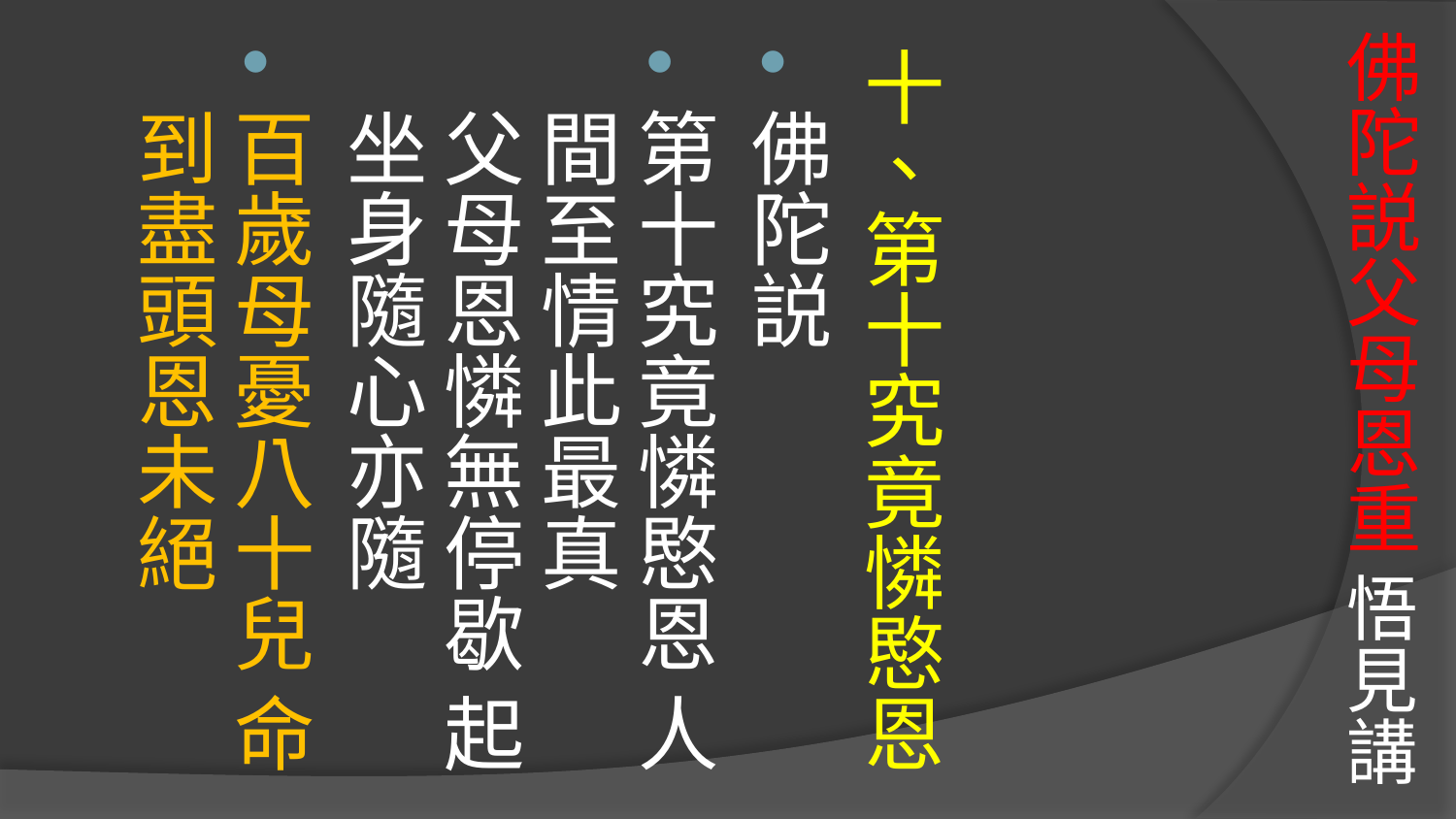

# 佛陀説父母恩重 悟見講
十、第十究竟憐愍恩
佛陀説
第十究竟憐愍恩 人間至情此最真
父母恩憐無停歇 起坐身隨心亦隨
百歲母憂八十兒 命到盡頭恩未絕